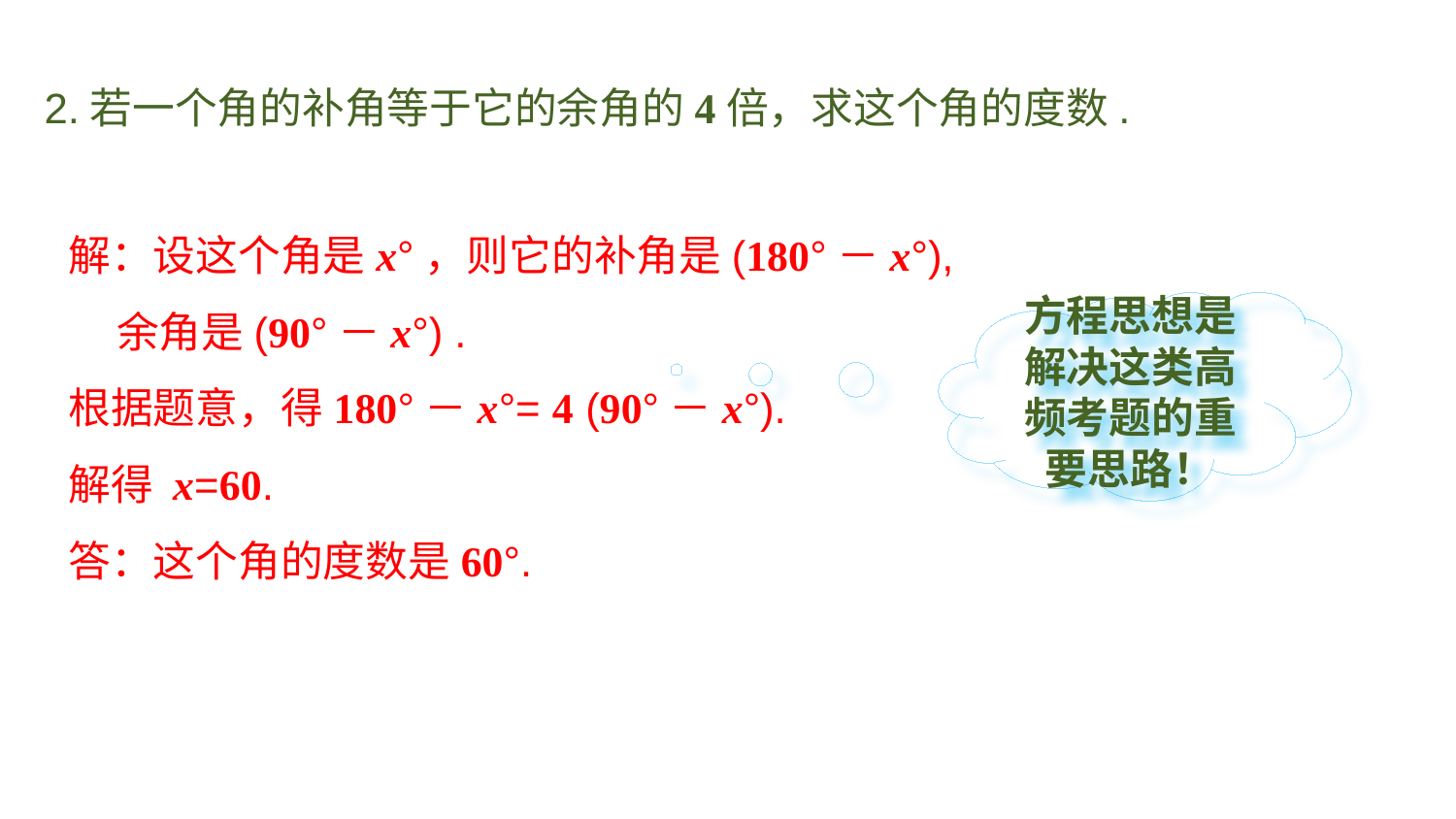

2.若一个角的补角等于它的余角的4倍，求这个角的度数.
解：设这个角是x°，则它的补角是(180°－x°),
    余角是(90°－x°) .
根据题意，得180°－x°= 4 (90°－x°).
解得 x=60.
答：这个角的度数是60°.
方程思想是解决这类高频考题的重要思路！